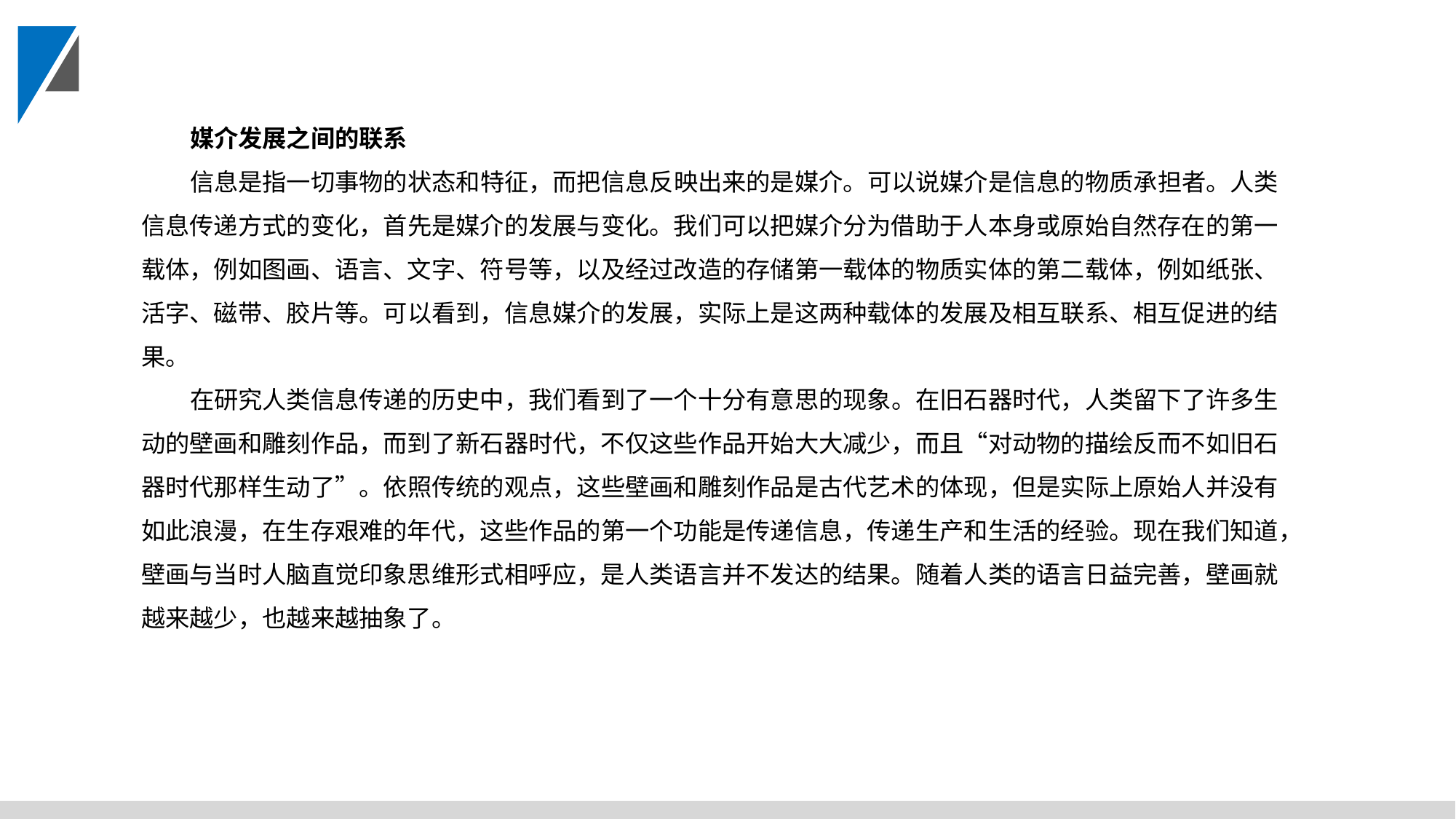

媒介发展之间的联系
信息是指一切事物的状态和特征，而把信息反映出来的是媒介。可以说媒介是信息的物质承担者。人类信息传递方式的变化，首先是媒介的发展与变化。我们可以把媒介分为借助于人本身或原始自然存在的第一载体，例如图画、语言、文字、符号等，以及经过改造的存储第一载体的物质实体的第二载体，例如纸张、活字、磁带、胶片等。可以看到，信息媒介的发展，实际上是这两种载体的发展及相互联系、相互促进的结果。
在研究人类信息传递的历史中，我们看到了一个十分有意思的现象。在旧石器时代，人类留下了许多生动的壁画和雕刻作品，而到了新石器时代，不仅这些作品开始大大减少，而且“对动物的描绘反而不如旧石器时代那样生动了”。依照传统的观点，这些壁画和雕刻作品是古代艺术的体现，但是实际上原始人并没有如此浪漫，在生存艰难的年代，这些作品的第一个功能是传递信息，传递生产和生活的经验。现在我们知道，壁画与当时人脑直觉印象思维形式相呼应，是人类语言并不发达的结果。随着人类的语言日益完善，壁画就越来越少，也越来越抽象了。